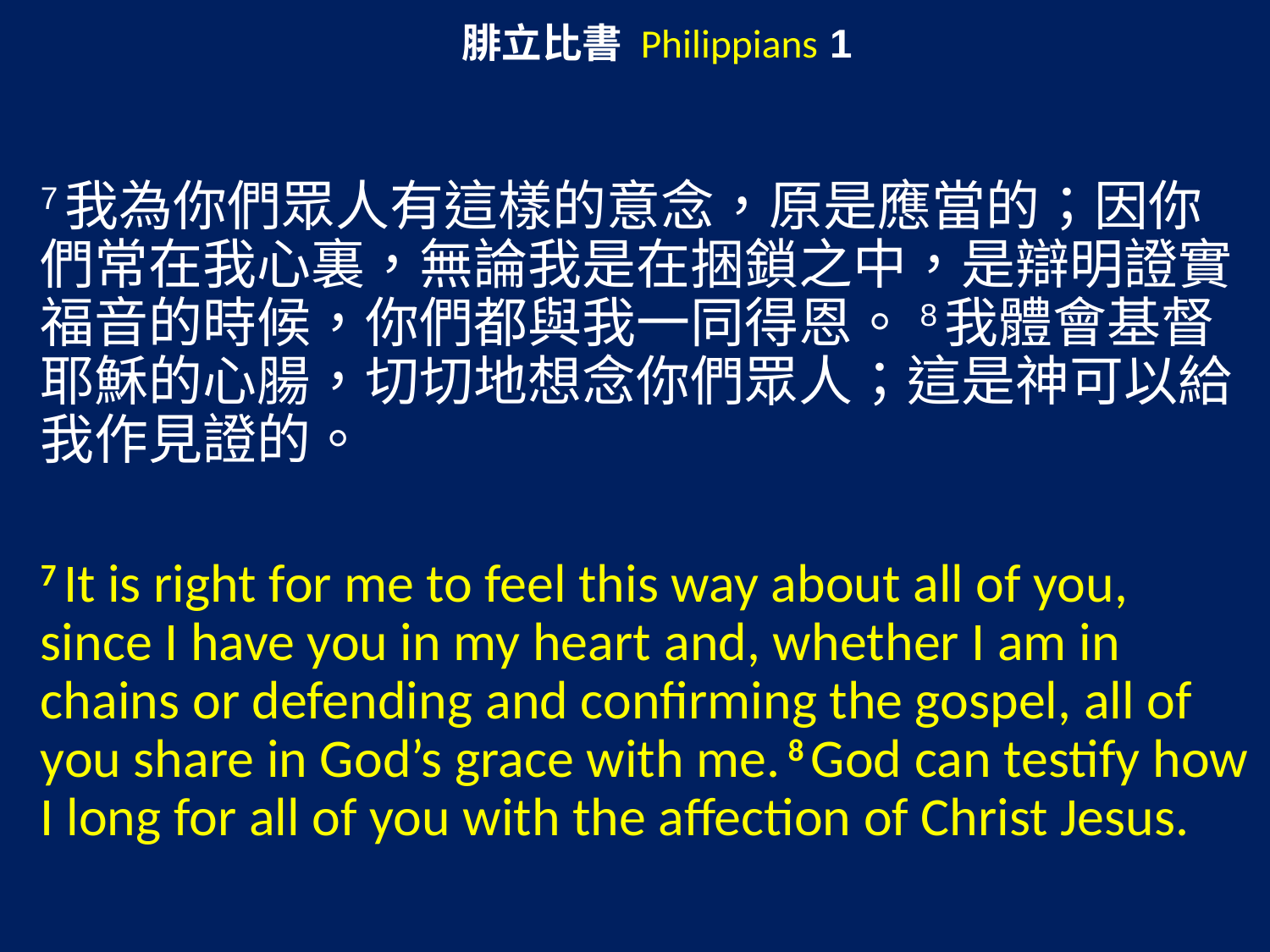

腓立比書 Philippians 1
7我為你們眾人有這樣的意念，原是應當的；因你們常在我心裏，無論我是在捆鎖之中，是辯明證實福音的時候，你們都與我一同得恩。8我體會基督耶穌的心腸，切切地想念你們眾人；這是神可以給我作見證的。

7 It is right for me to feel this way about all of you, since I have you in my heart and, whether I am in chains or defending and confirming the gospel, all of you share in God’s grace with me. 8 God can testify how I long for all of you with the affection of Christ Jesus.